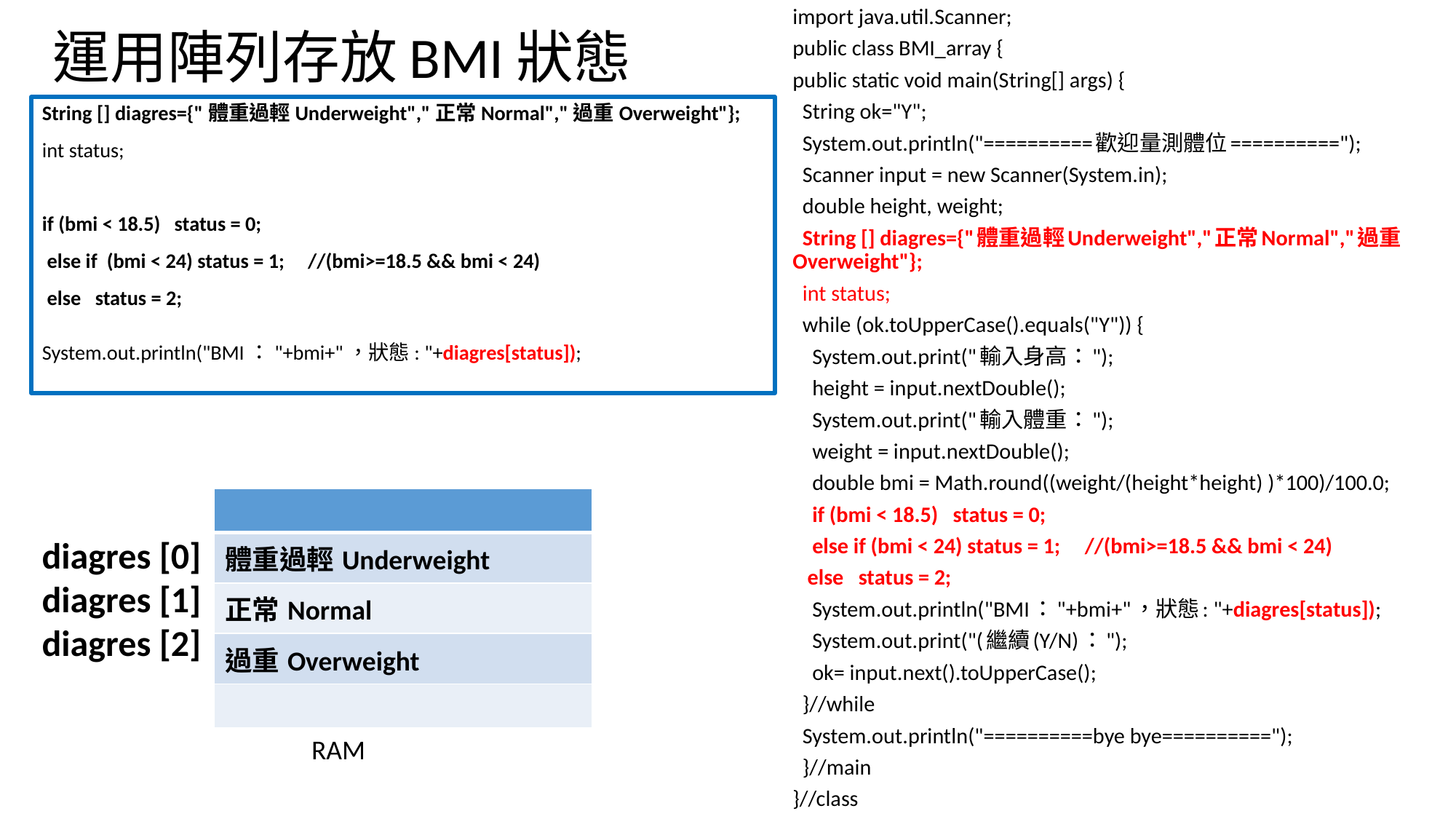

import java.util.Scanner;
public class BMI_array {
public static void main(String[] args) {
  String ok="Y";
  System.out.println("==========歡迎量測體位==========");
  Scanner input = new Scanner(System.in);
  double height, weight;
  String [] diagres={"體重過輕Underweight","正常Normal","過重Overweight"};
  int status;
  while (ok.toUpperCase().equals("Y")) {
    System.out.print("輸入身高：");
    height = input.nextDouble();
    System.out.print("輸入體重：");
    weight = input.nextDouble();
    double bmi = Math.round((weight/(height*height) )*100)/100.0;
    if (bmi < 18.5)   status = 0;
    else if (bmi < 24) status = 1;     //(bmi>=18.5 && bmi < 24)
   else   status = 2;
    System.out.println("BMI："+bmi+"，狀態: "+diagres[status]);
    System.out.print("(繼續(Y/N)：");
    ok= input.next().toUpperCase();
  }//while
  System.out.println("==========bye bye==========");
  }//main
}//class

# 運用陣列存放BMI狀態
String [] diagres={"體重過輕Underweight","正常Normal","過重Overweight"};
int status;

if (bmi < 18.5)   status = 0;
 else if  (bmi < 24) status = 1;     //(bmi>=18.5 && bmi < 24)
 else   status = 2;
System.out.println("BMI："+bmi+"，狀態: "+diagres[status]);
|  |
| --- |
| 體重過輕Underweight |
| 正常Normal |
| 過重Overweight |
|  |
diagres [0]
diagres [1]
diagres [2]
RAM